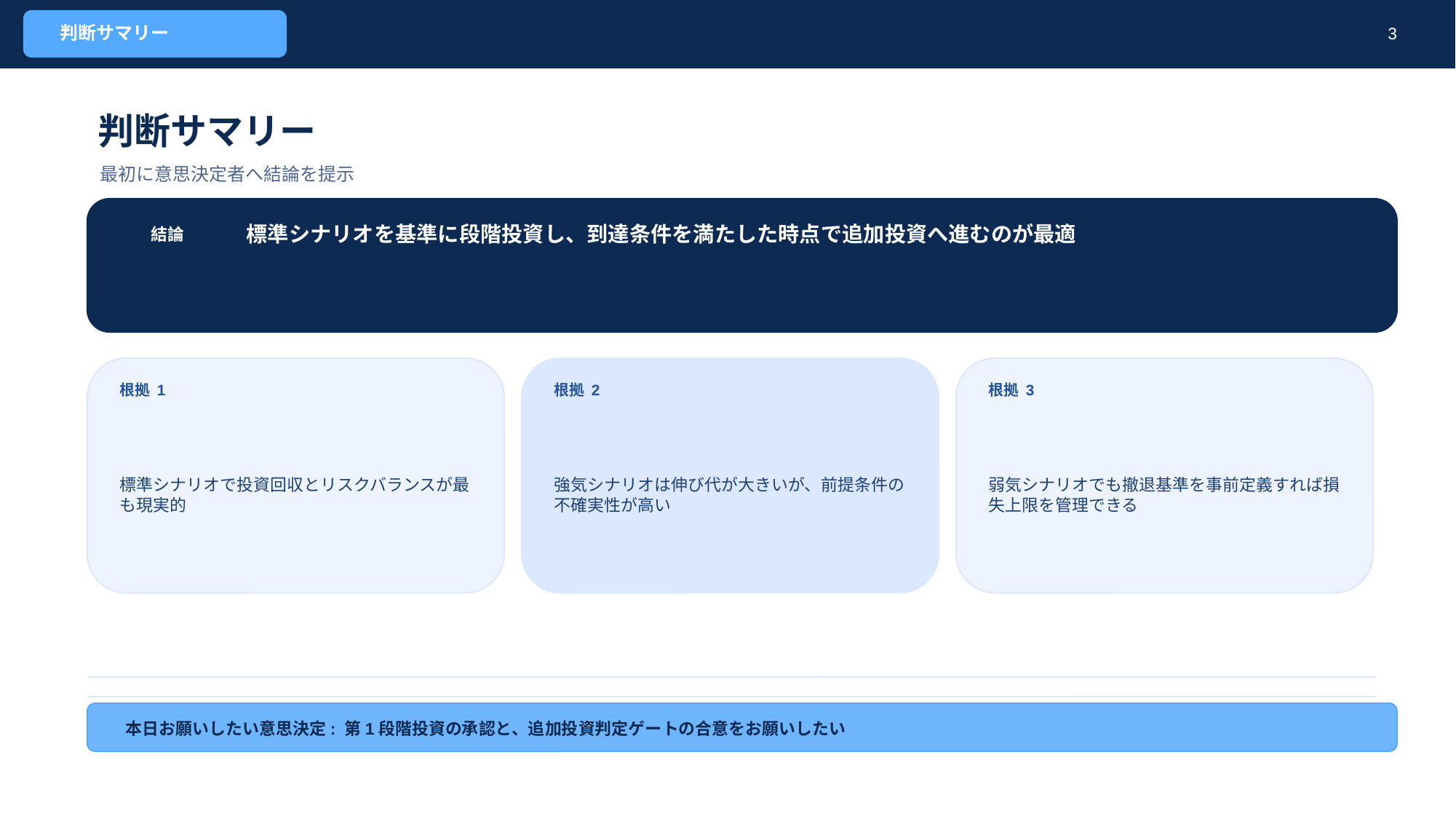

判断サマリー
3
判断サマリー
最初に意思決定者へ結論を提示

標準シナリオを基準に段階投資し、到達条件を満たした時点で追加投資へ進むのが最適
結論

根拠 1
根拠 2
根拠 3
標準シナリオで投資回収とリスクバランスが最も現実的
強気シナリオは伸び代が大きいが、前提条件の不確実性が高い
弱気シナリオでも撤退基準を事前定義すれば損失上限を管理できる

本日お願いしたい意思決定: 第1段階投資の承認と、追加投資判定ゲートの合意をお願いしたい